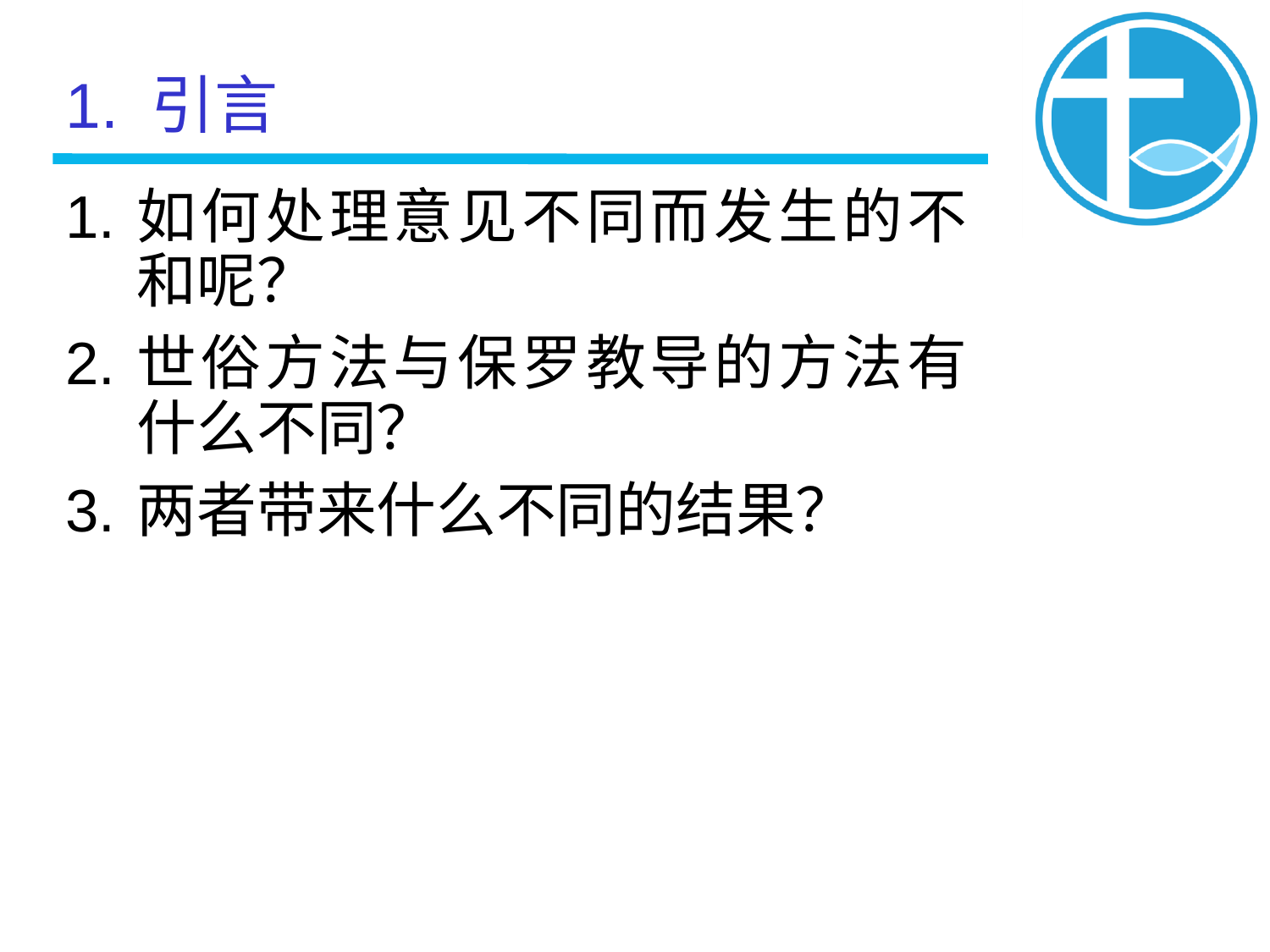

1. 引言
如何处理意见不同而发生的不和呢？
世俗方法与保罗教导的方法有什么不同？
两者带来什么不同的结果？